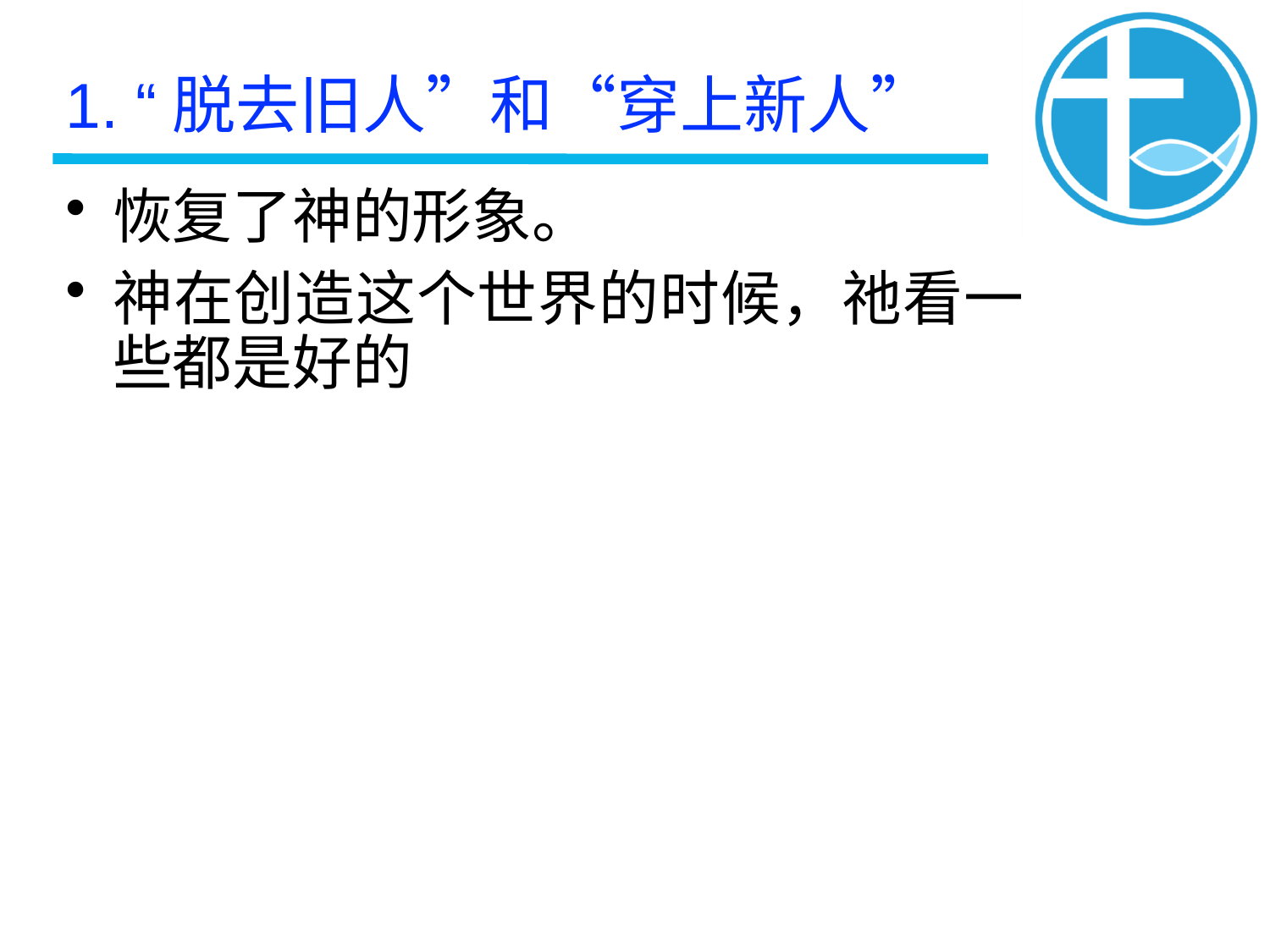

1. “脱去旧人”和“穿上新人”
恢复了神的形象。
神在创造这个世界的时候，祂看一些都是好的